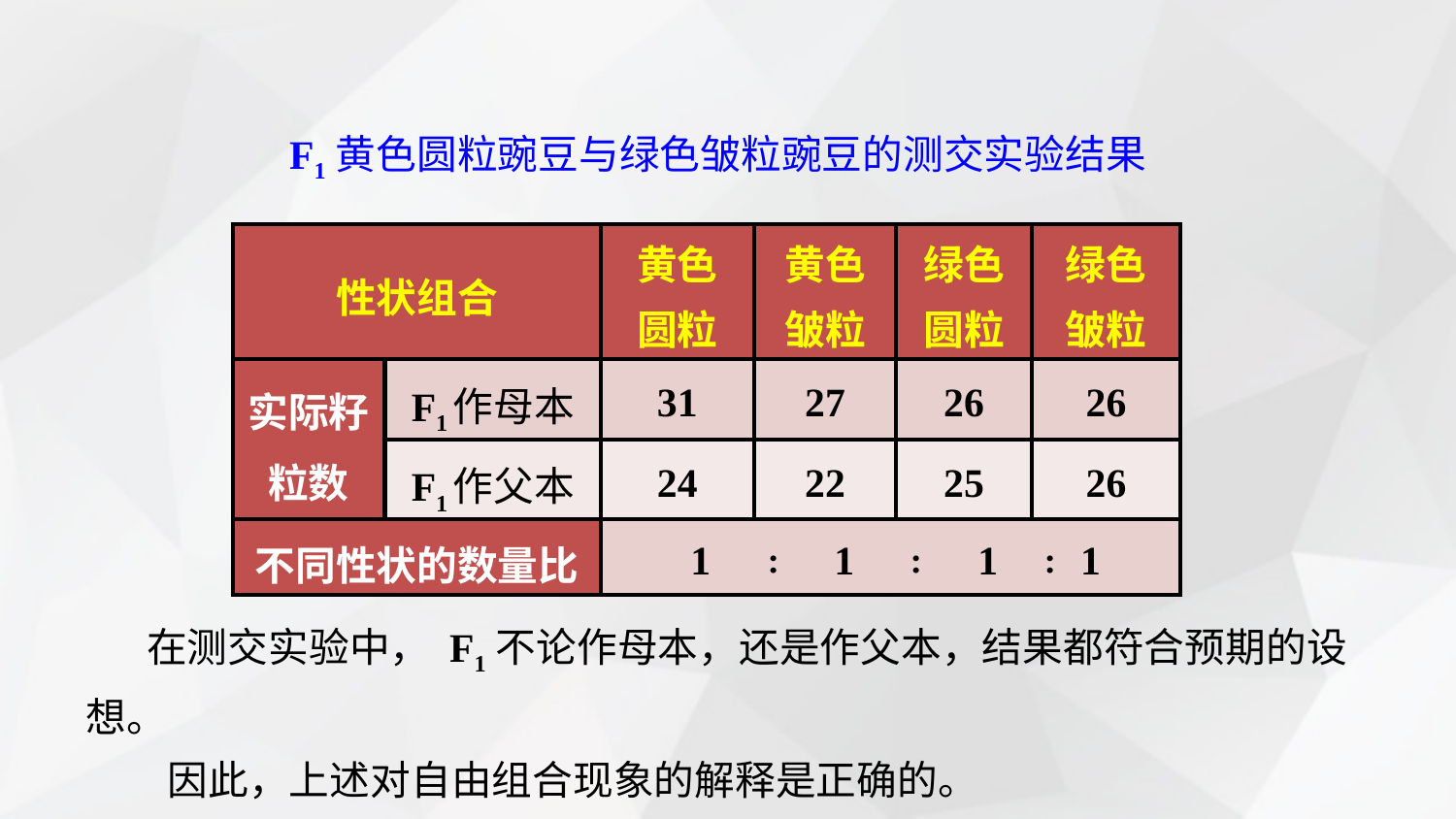

F1黄色圆粒豌豆与绿色皱粒豌豆的测交实验结果
| 性状组合 |  | 黄色 圆粒 | 黄色 皱粒 | 绿色 圆粒 | 绿色 皱粒 |
| --- | --- | --- | --- | --- | --- |
| 实际籽 粒数 | F1作母本 | 31 | 27 | 26 | 26 |
|  | F1作父本 | 24 | 22 | 25 | 26 |
| 不同性状的数量比 |  | 1 ∶ 1 ∶ 1 ∶ 1 |  |  |  |
　　在测交实验中， F1不论作母本，还是作父本，结果都符合预期的设想。
        因此，上述对自由组合现象的解释是正确的。